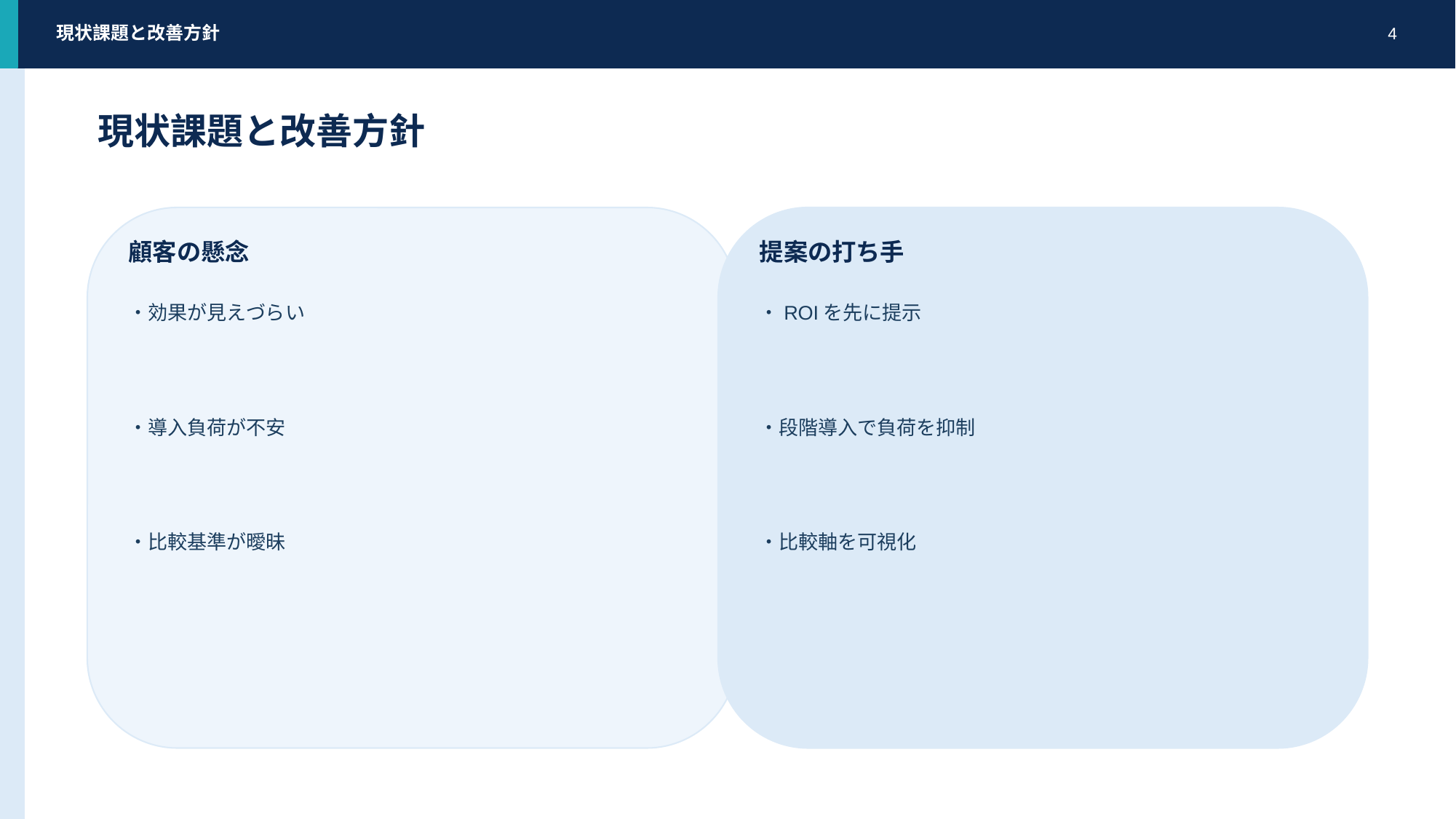

現状課題と改善方針
4

現状課題と改善方針

顧客の懸念
提案の打ち手
・効果が見えづらい
・ROIを先に提示
・導入負荷が不安
・段階導入で負荷を抑制
・比較基準が曖昧
・比較軸を可視化